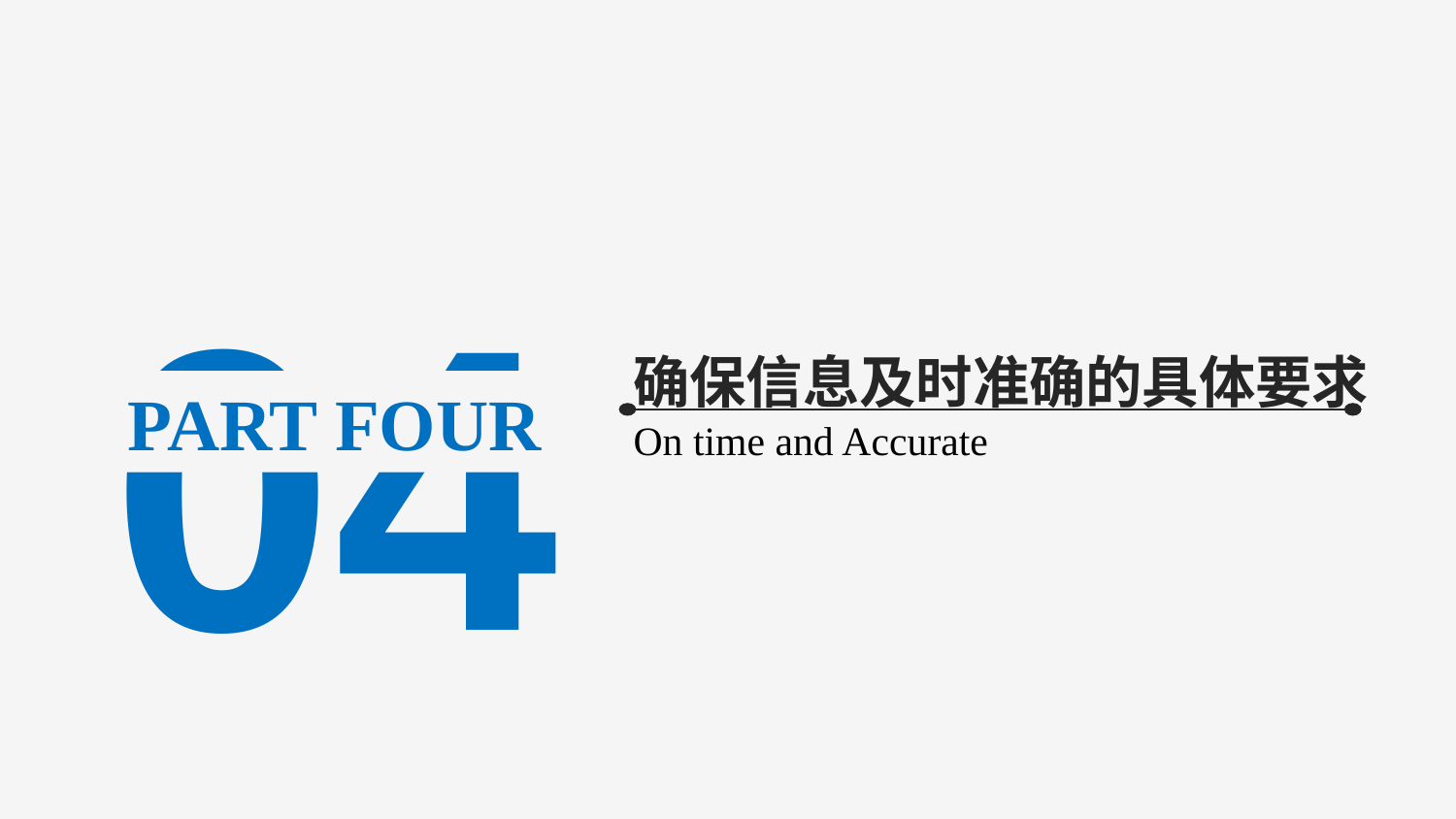

04
确保信息及时准确的具体要求
PART FOUR

On time and Accurate